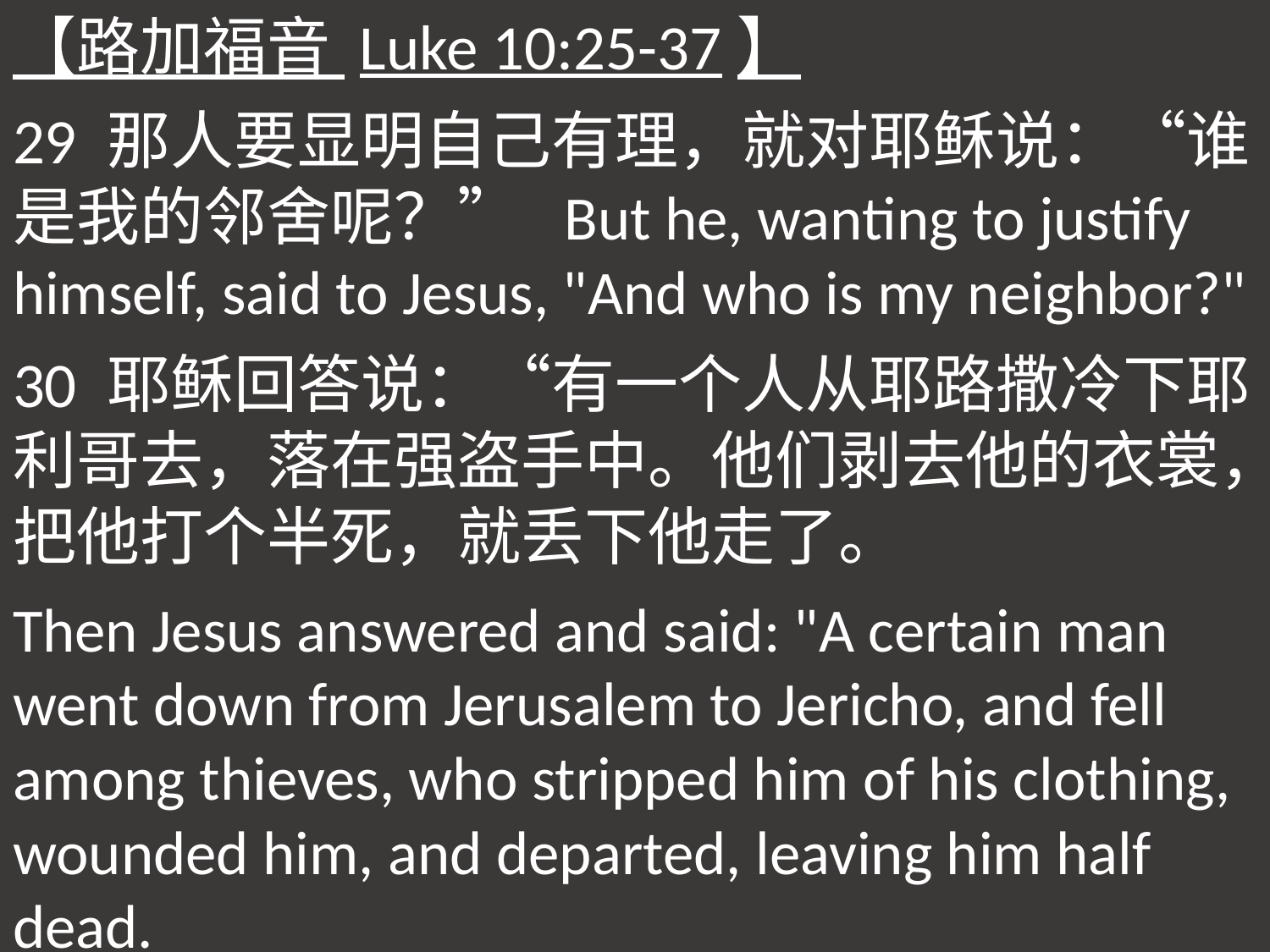

【路加福音 Luke 10:25-37】
29 那人要显明自己有理，就对耶稣说：“谁是我的邻舍呢？”  But he, wanting to justify himself, said to Jesus, "And who is my neighbor?"
30 耶稣回答说：“有一个人从耶路撒冷下耶利哥去，落在强盗手中。他们剥去他的衣裳，把他打个半死，就丢下他走了。
Then Jesus answered and said: "A certain man went down from Jerusalem to Jericho, and fell among thieves, who stripped him of his clothing, wounded him, and departed, leaving him half dead.